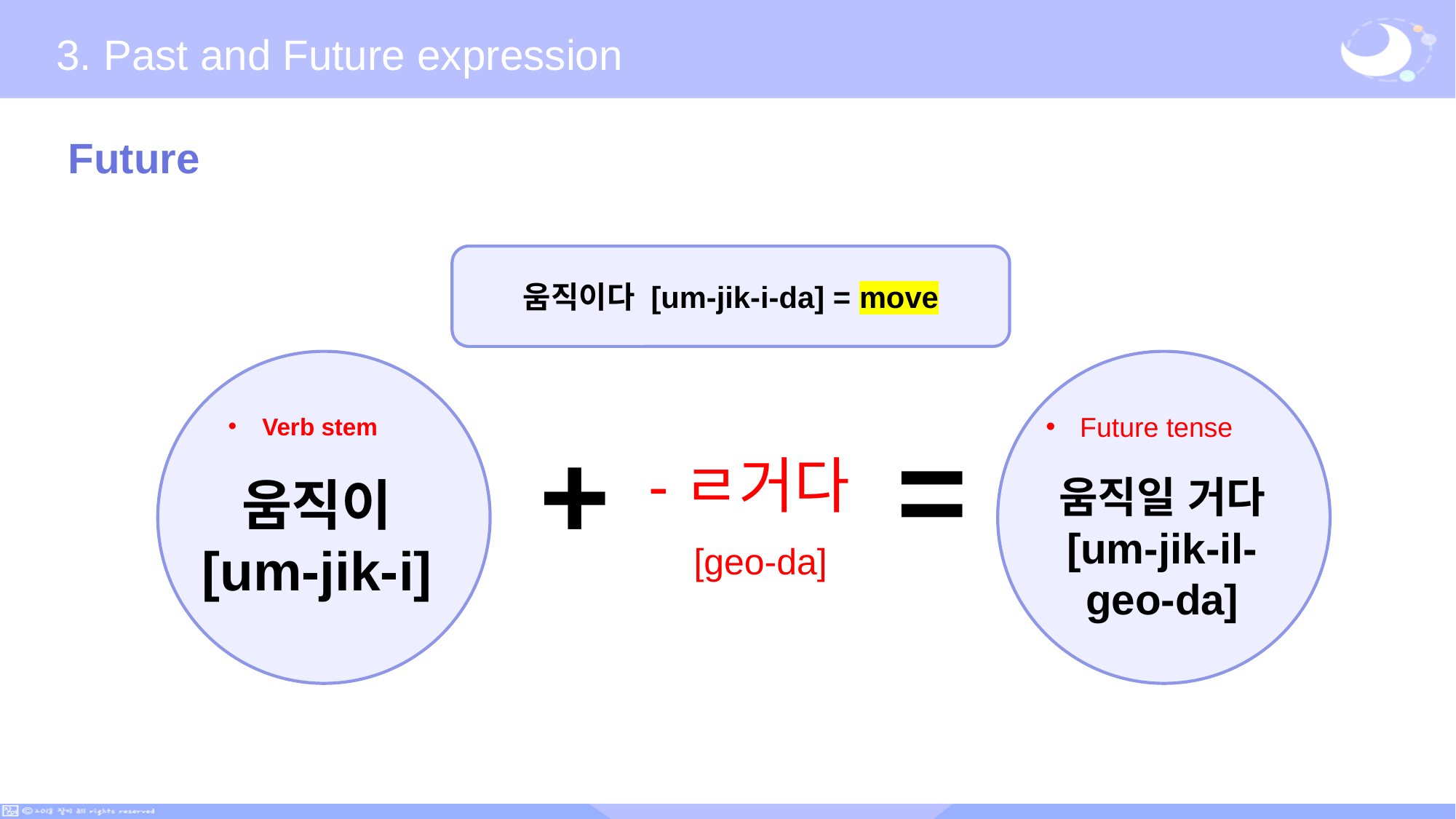

3. Past and Future expression
Future
움직이다 [um-jik-i-da] = move

Future tense
Verb stem
=
+
-ㄹ거다
   [geo-da]
움직이
[um-jik-i]
움직일 거다
[um-jik-il-geo-da]